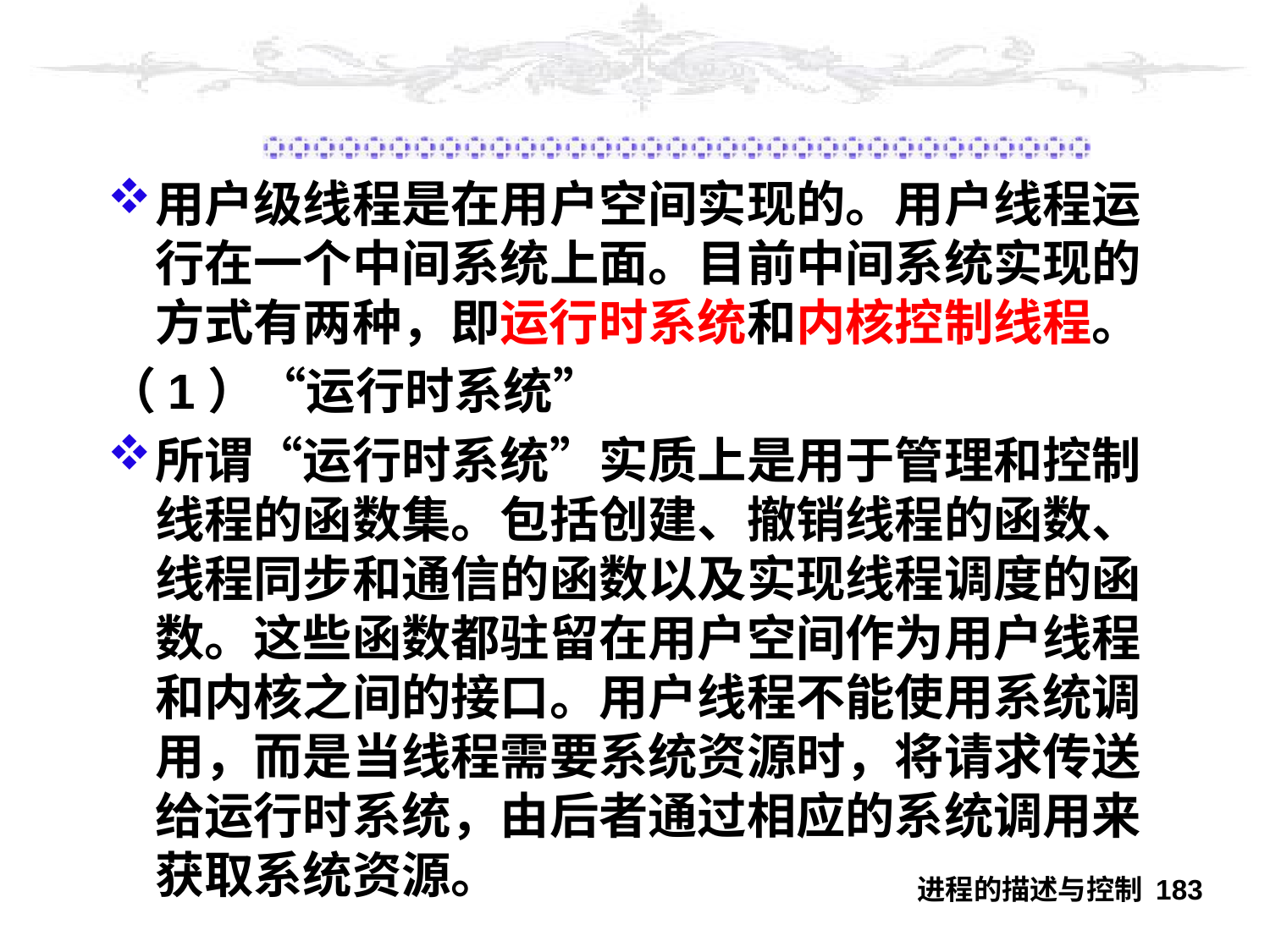

#
用户级线程是在用户空间实现的。用户线程运行在一个中间系统上面。目前中间系统实现的方式有两种，即运行时系统和内核控制线程。
（1）“运行时系统”
所谓“运行时系统”实质上是用于管理和控制线程的函数集。包括创建、撤销线程的函数、线程同步和通信的函数以及实现线程调度的函数。这些函数都驻留在用户空间作为用户线程和内核之间的接口。用户线程不能使用系统调用，而是当线程需要系统资源时，将请求传送给运行时系统，由后者通过相应的系统调用来获取系统资源。